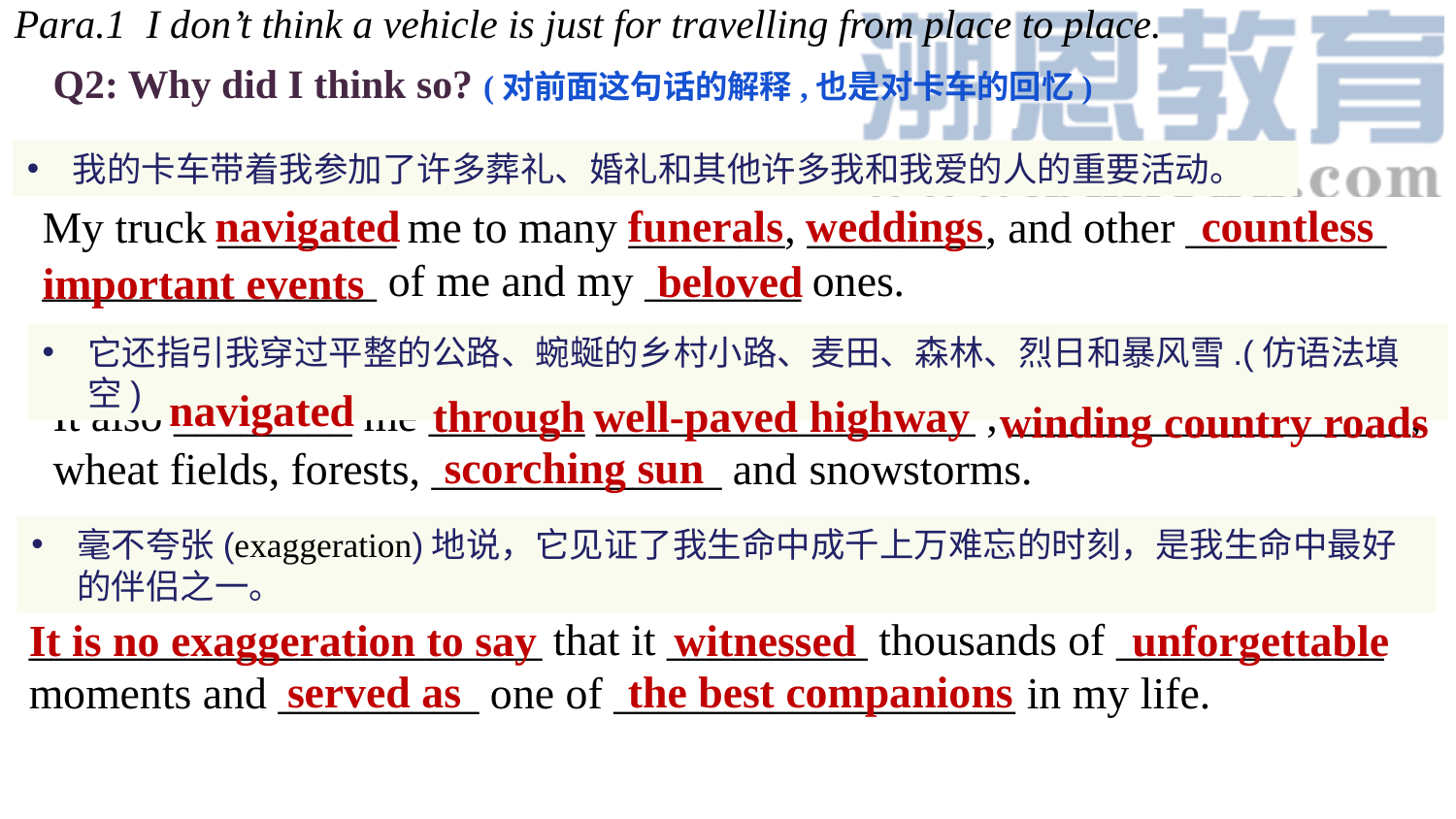

Para.1  I don’t think a vehicle is just for travelling from place to place.
Q2: Why did I think so? (对前面这句话的解释,也是对卡车的回忆)
我的卡车带着我参加了许多葬礼、婚礼和其他许多我和我爱的人的重要活动。
navigated
funerals  weddings
countless
My truck ________ me to many _______, ________, and other _________  _______________ of me and my _______ ones.
beloved
important events
它还指引我穿过平整的公路、蜿蜒的乡村小路、麦田、森林、烈日和暴风雪.(仿语法填空)
navigated
It also ________ me _______ _________________ , __________________, wheat fields, forests, _____________ and snowstorms.
through
well-paved highway
winding country roads
scorching sun
毫不夸张(exaggeration)地说，它见证了我生命中成千上万难忘的时刻，是我生命中最好的伴侣之一。
_______________________ that it _________ thousands of ____________ moments and _________ one of __________________ in my life.
It is no exaggeration to say
witnessed
unforgettable
served as
the best companions